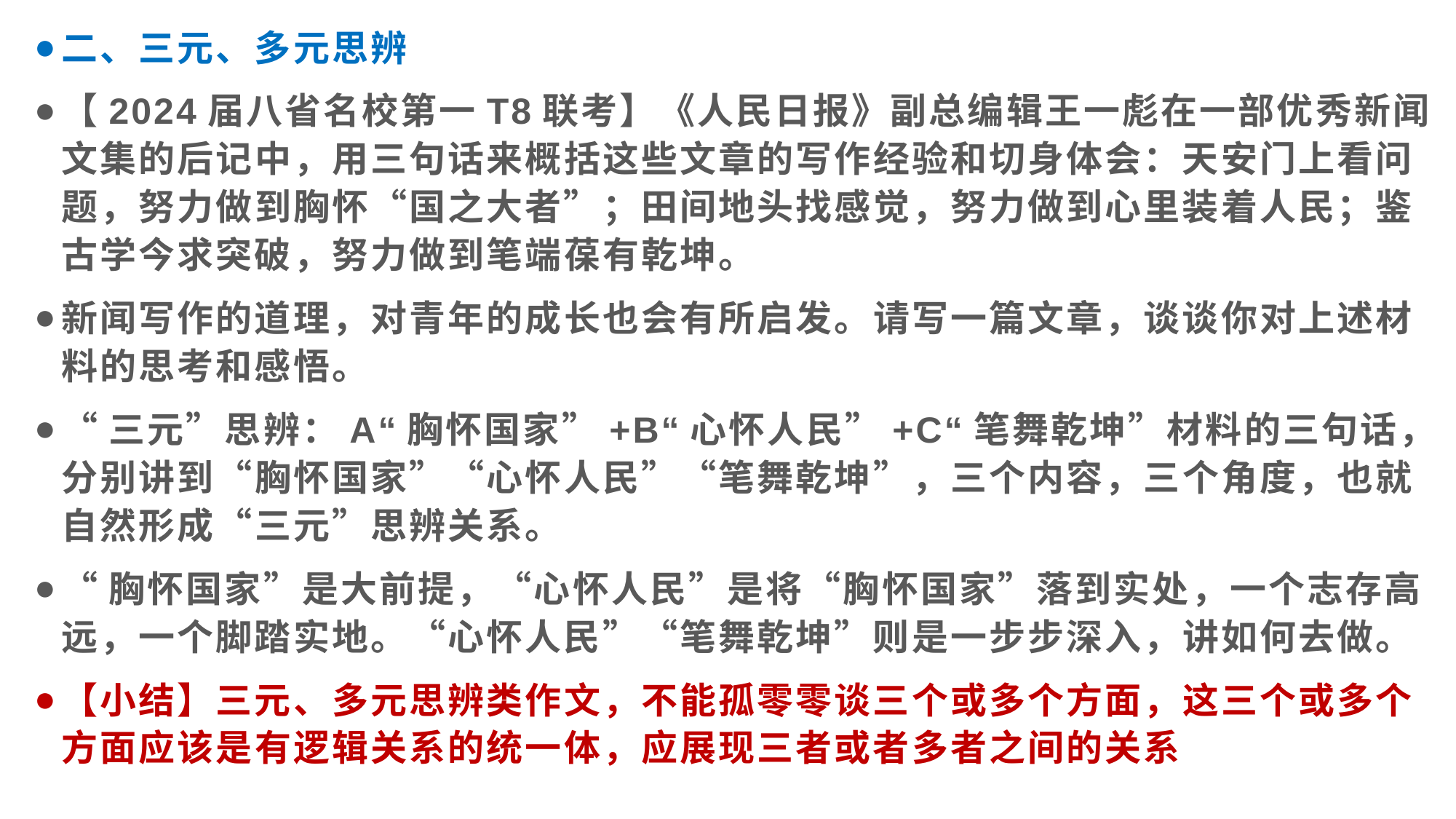

二、三元、多元思辨
【2024届八省名校第一T8联考】《人民日报》副总编辑王一彪在一部优秀新闻文集的后记中，用三句话来概括这些文章的写作经验和切身体会：天安门上看问题，努力做到胸怀“国之大者”；田间地头找感觉，努力做到心里装着人民；鉴古学今求突破，努力做到笔端葆有乾坤。
新闻写作的道理，对青年的成长也会有所启发。请写一篇文章，谈谈你对上述材料的思考和感悟。
“三元”思辨：A“胸怀国家”+B“心怀人民”+C“笔舞乾坤”材料的三句话，分别讲到“胸怀国家”“心怀人民”“笔舞乾坤”，三个内容，三个角度，也就自然形成“三元”思辨关系。
“胸怀国家”是大前提，“心怀人民”是将“胸怀国家”落到实处，一个志存高远，一个脚踏实地。“心怀人民”“笔舞乾坤”则是一步步深入，讲如何去做。
【小结】三元、多元思辨类作文，不能孤零零谈三个或多个方面，这三个或多个方面应该是有逻辑关系的统一体，应展现三者或者多者之间的关系